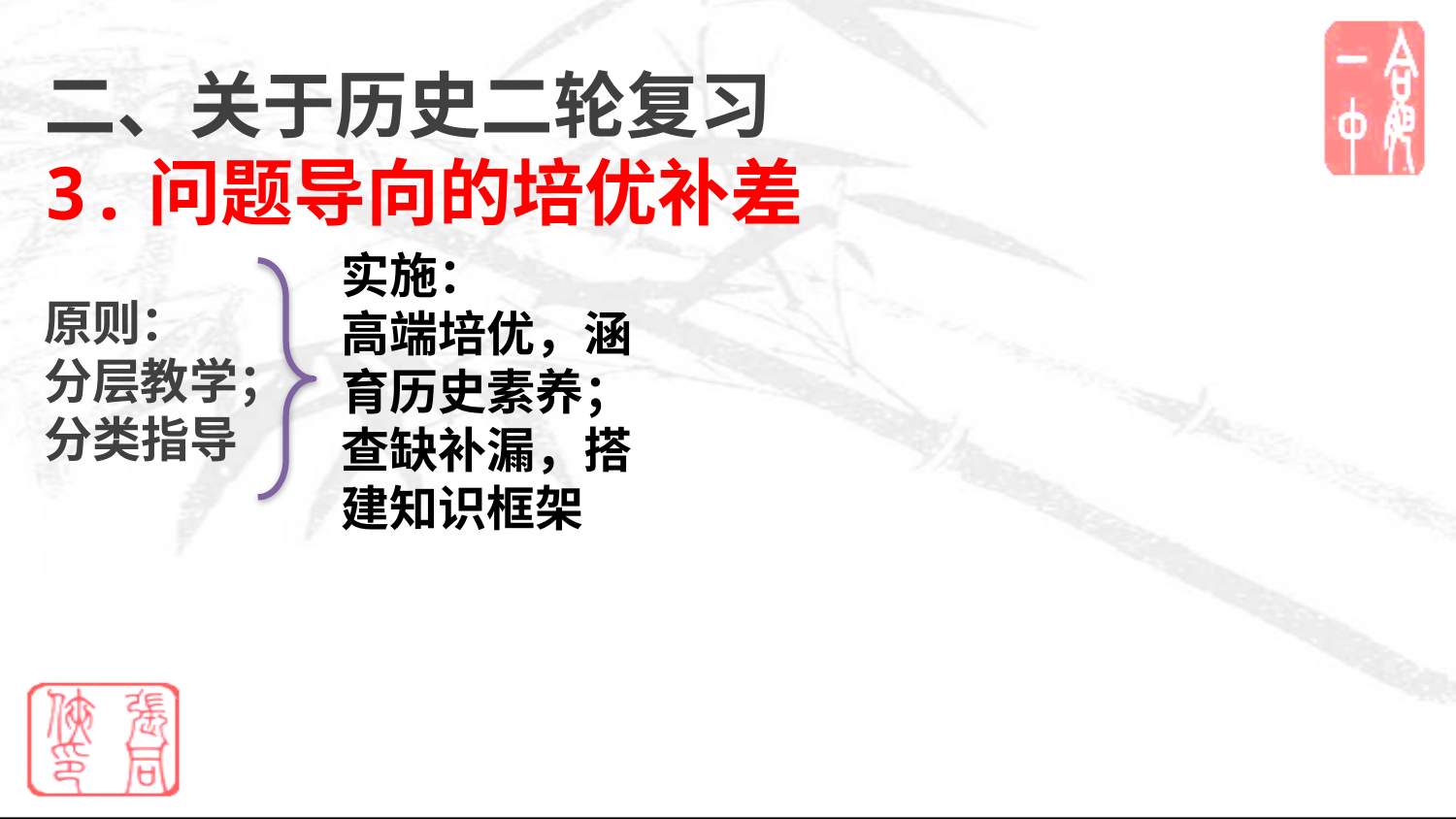

二、关于历史二轮复习
3.问题导向的培优补差

原则：
分层教学；
分类指导

实施：
高端培优，涵育历史素养； 查缺补漏，搭建知识框架